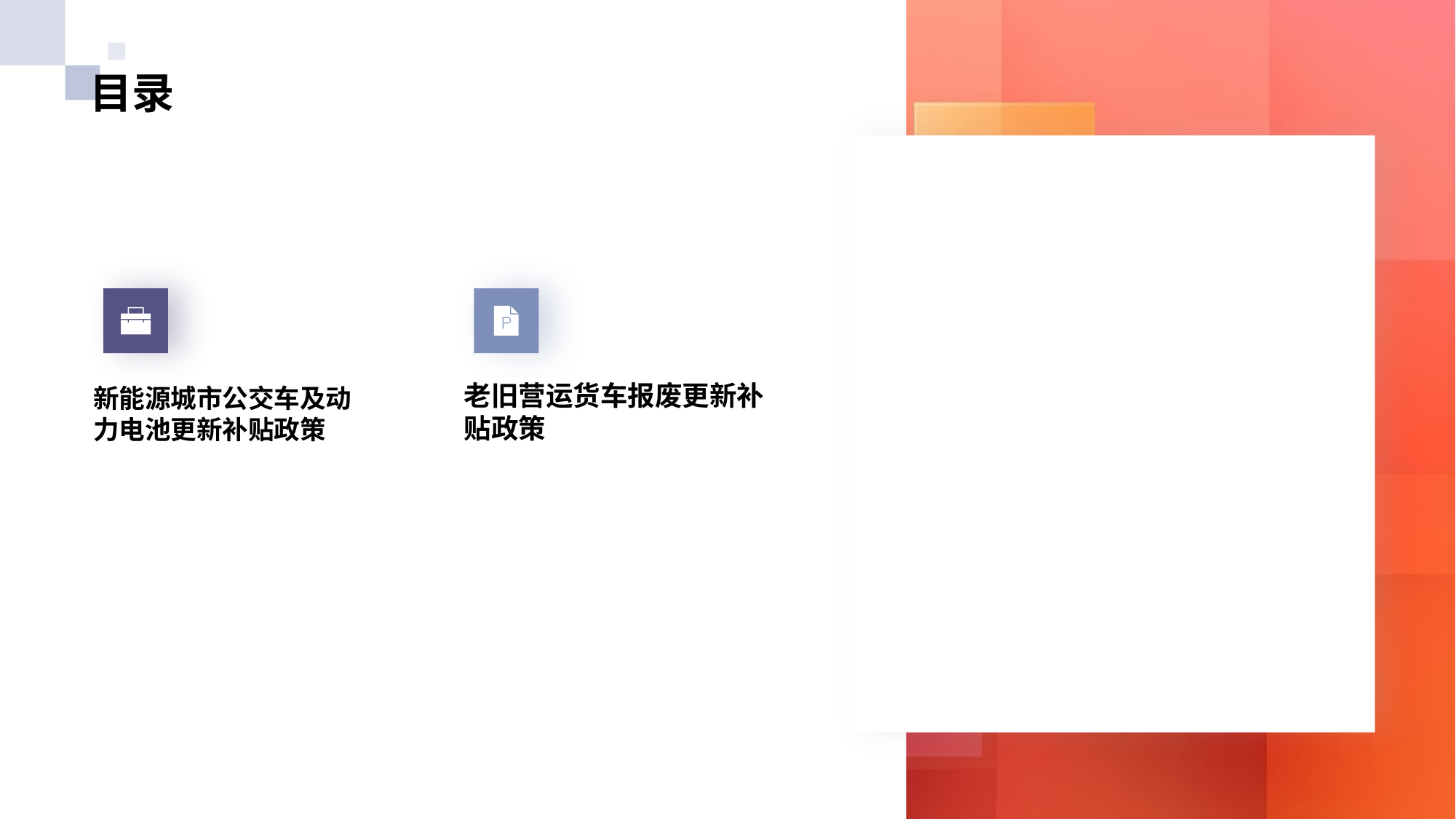

新能源城市公交车及动力电池更新补贴政策

老旧营运货车报废更新补贴政策

# 目录